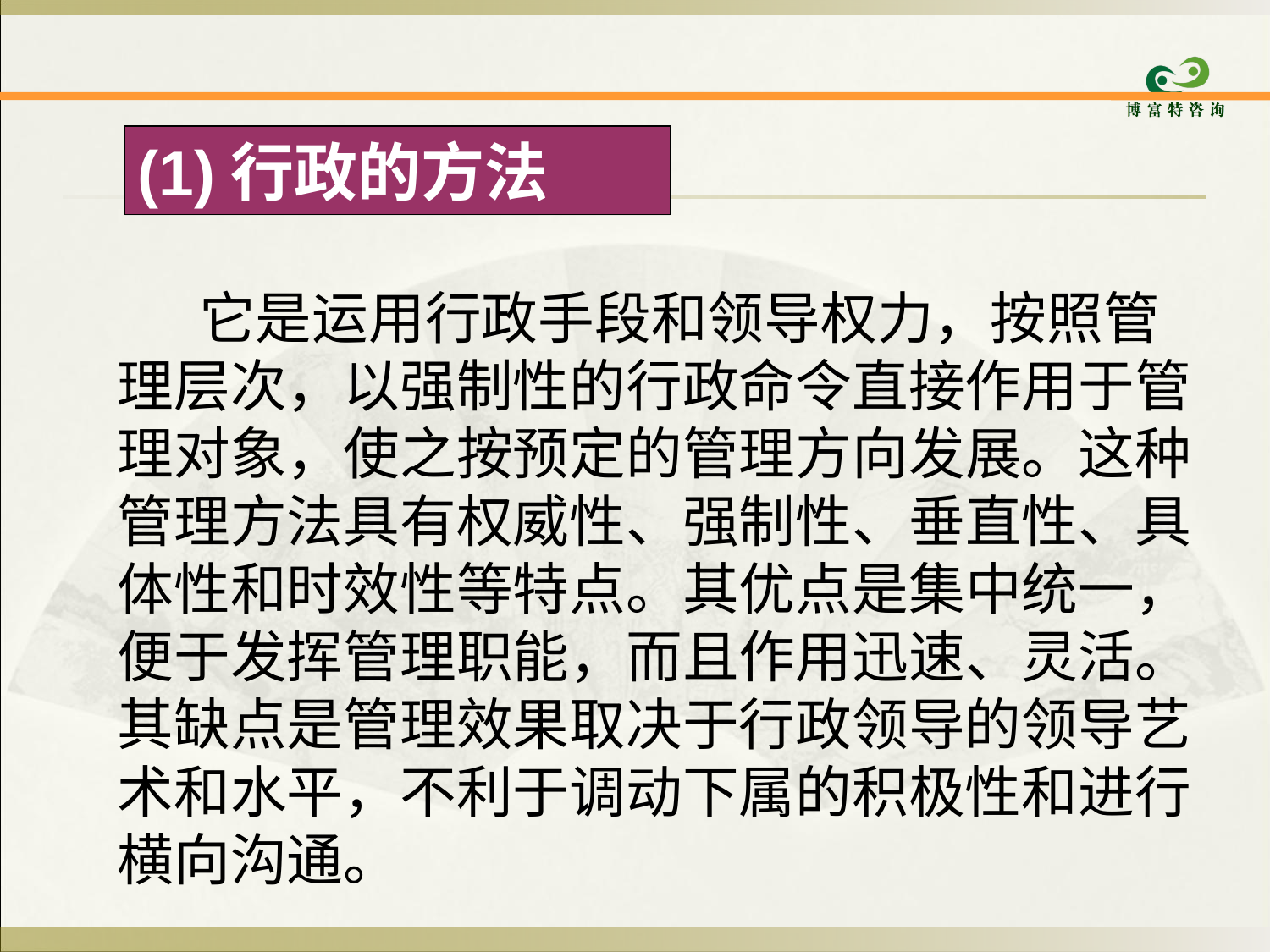

(1)行政的方法
　 它是运用行政手段和领导权力，按照管理层次，以强制性的行政命令直接作用于管理对象，使之按预定的管理方向发展。这种管理方法具有权威性、强制性、垂直性、具体性和时效性等特点。其优点是集中统一，便于发挥管理职能，而且作用迅速、灵活。其缺点是管理效果取决于行政领导的领导艺术和水平，不利于调动下属的积极性和进行横向沟通。
45